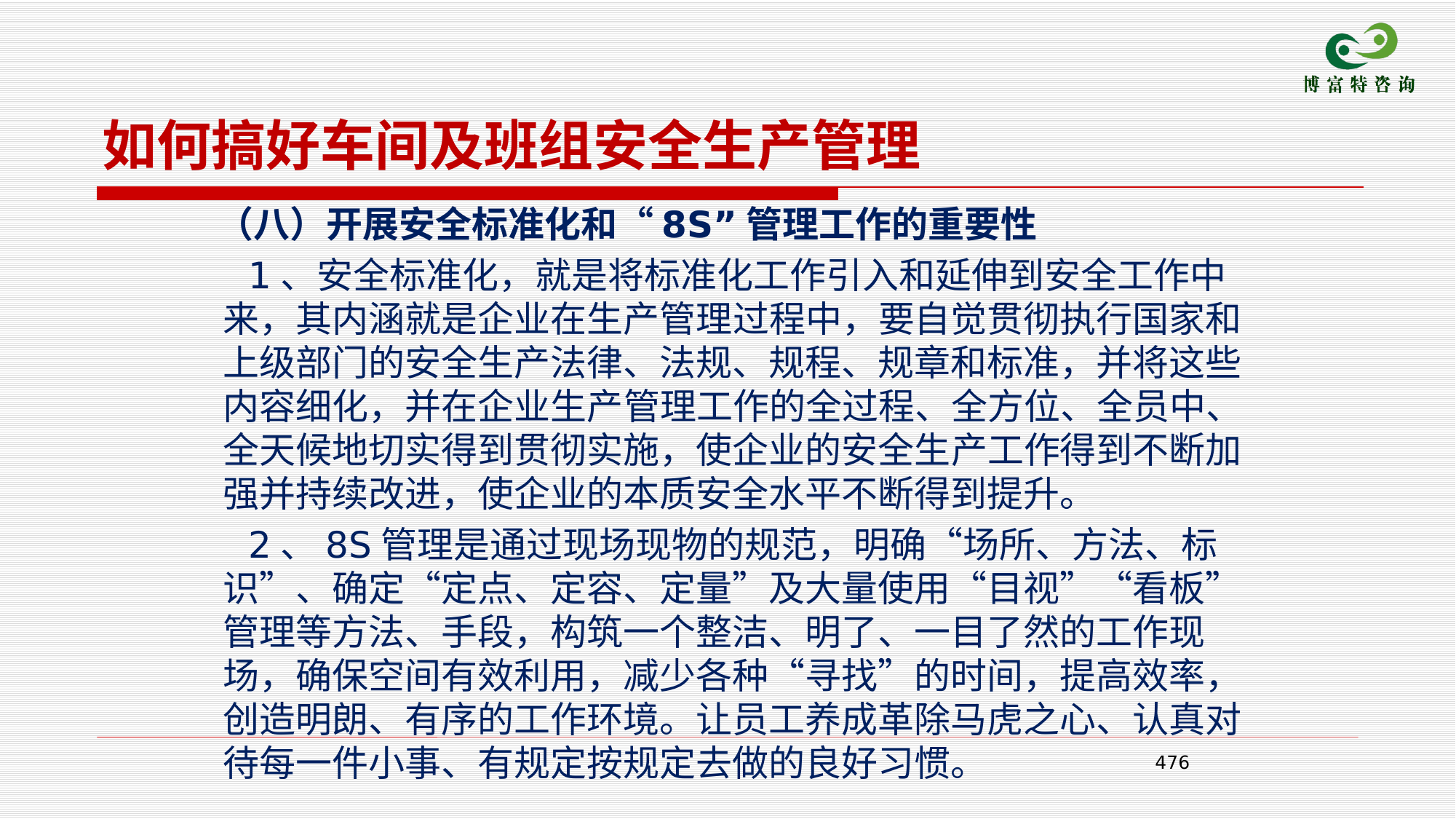

如何搞好车间及班组安全生产管理
     （八）开展安全标准化和“8S”管理工作的重要性
       1、安全标准化，就是将标准化工作引入和延伸到安全工作中来，其内涵就是企业在生产管理过程中，要自觉贯彻执行国家和上级部门的安全生产法律、法规、规程、规章和标准，并将这些内容细化，并在企业生产管理工作的全过程、全方位、全员中、全天候地切实得到贯彻实施，使企业的安全生产工作得到不断加强并持续改进，使企业的本质安全水平不断得到提升。
       2、8S管理是通过现场现物的规范，明确“场所、方法、标识”、确定“定点、定容、定量”及大量使用“目视”“看板”管理等方法、手段，构筑一个整洁、明了、一目了然的工作现场，确保空间有效利用，减少各种“寻找”的时间，提高效率，创造明朗、有序的工作环境。让员工养成革除马虎之心、认真对待每一件小事、有规定按规定去做的良好习惯。

476